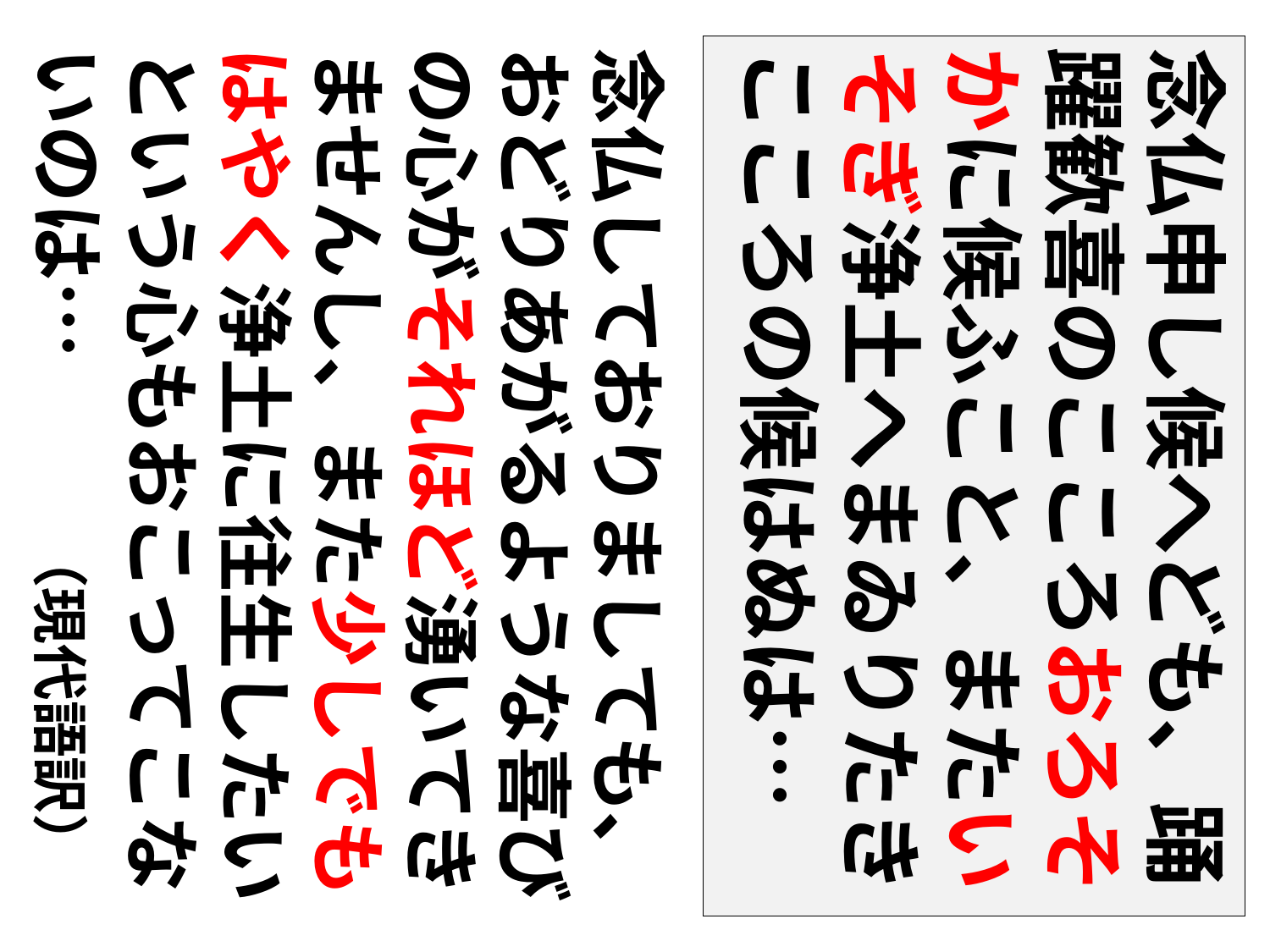

念仏しておりましても、
おどりあがるような喜びの心がそれほど湧いてきませんし、また少しでもはやく浄土に往生したいという心もおこってこないのは… 　　（現代語訳）
念仏申し候へども、踊躍歓喜のこころおろそかに候ふこと、またいそぎ浄土へまゐりたきこころの候はぬは…